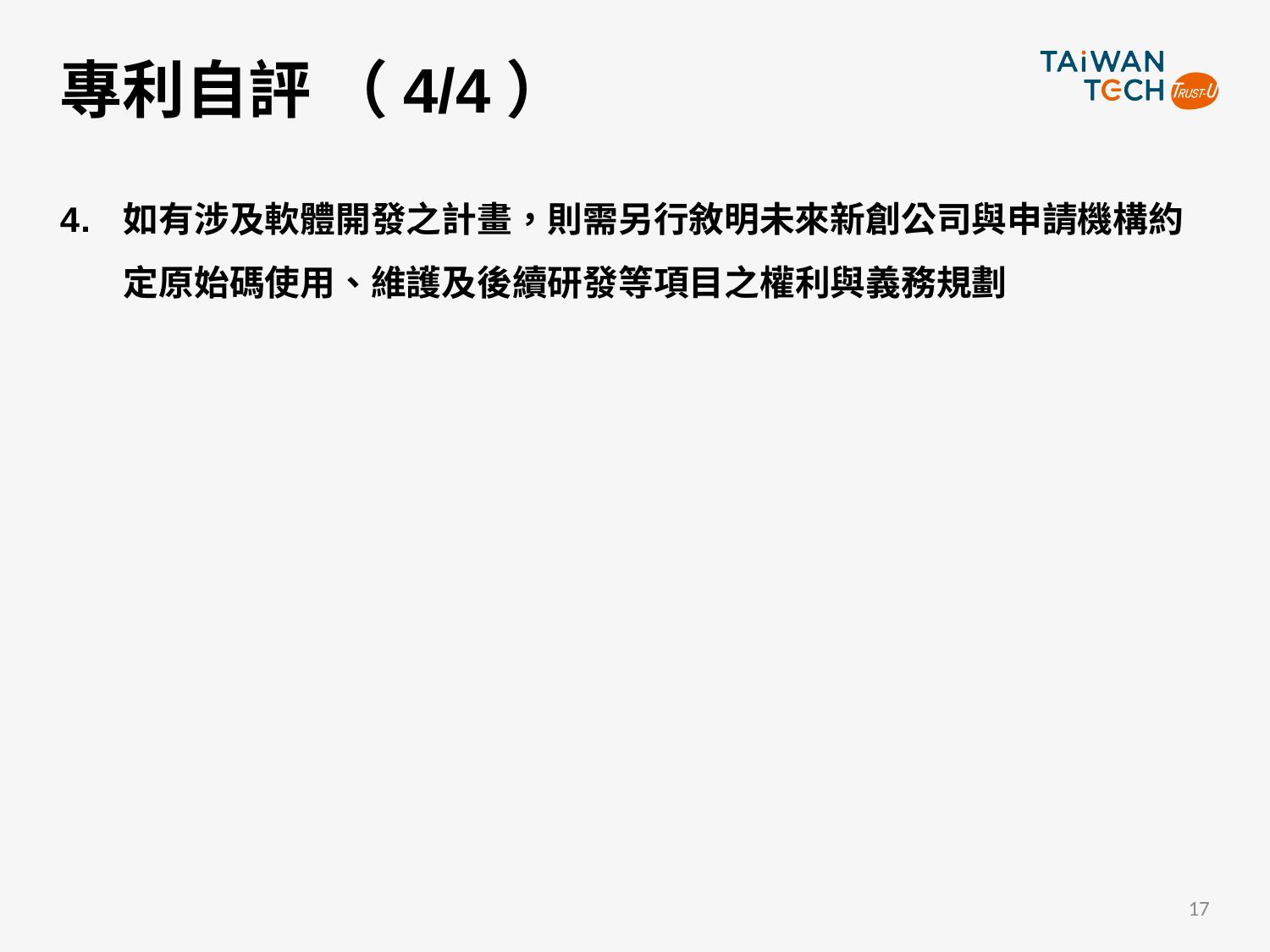

# 專利自評 （4/4）
如有涉及軟體開發之計畫，則需另行敘明未來新創公司與申請機構約定原始碼使用、維護及後續研發等項目之權利與義務規劃

17